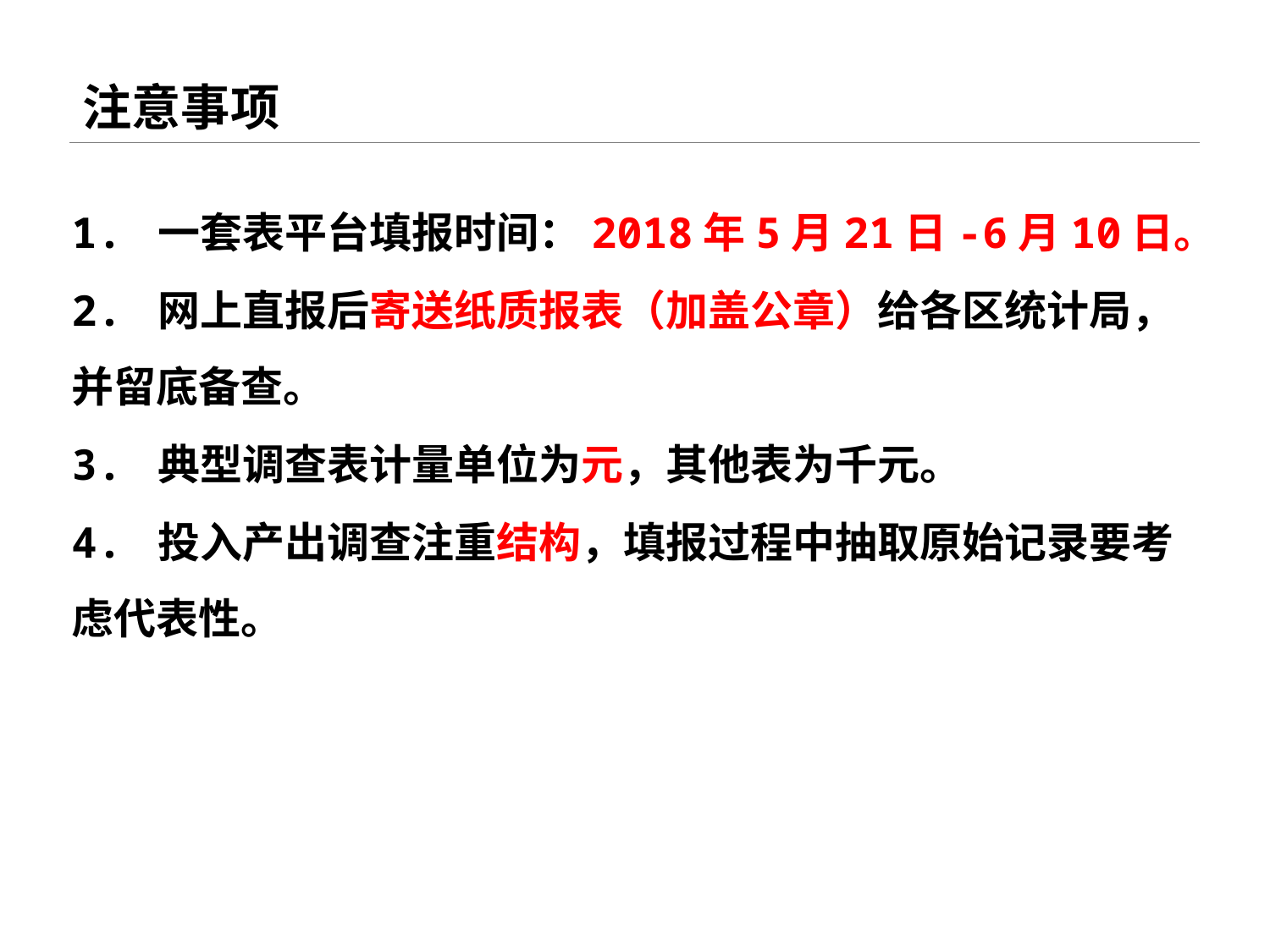

# 注意事项
1. 一套表平台填报时间：2018年5月21日-6月10日。
2. 网上直报后寄送纸质报表（加盖公章）给各区统计局，并留底备查。
3. 典型调查表计量单位为元，其他表为千元。
4. 投入产出调查注重结构，填报过程中抽取原始记录要考虑代表性。